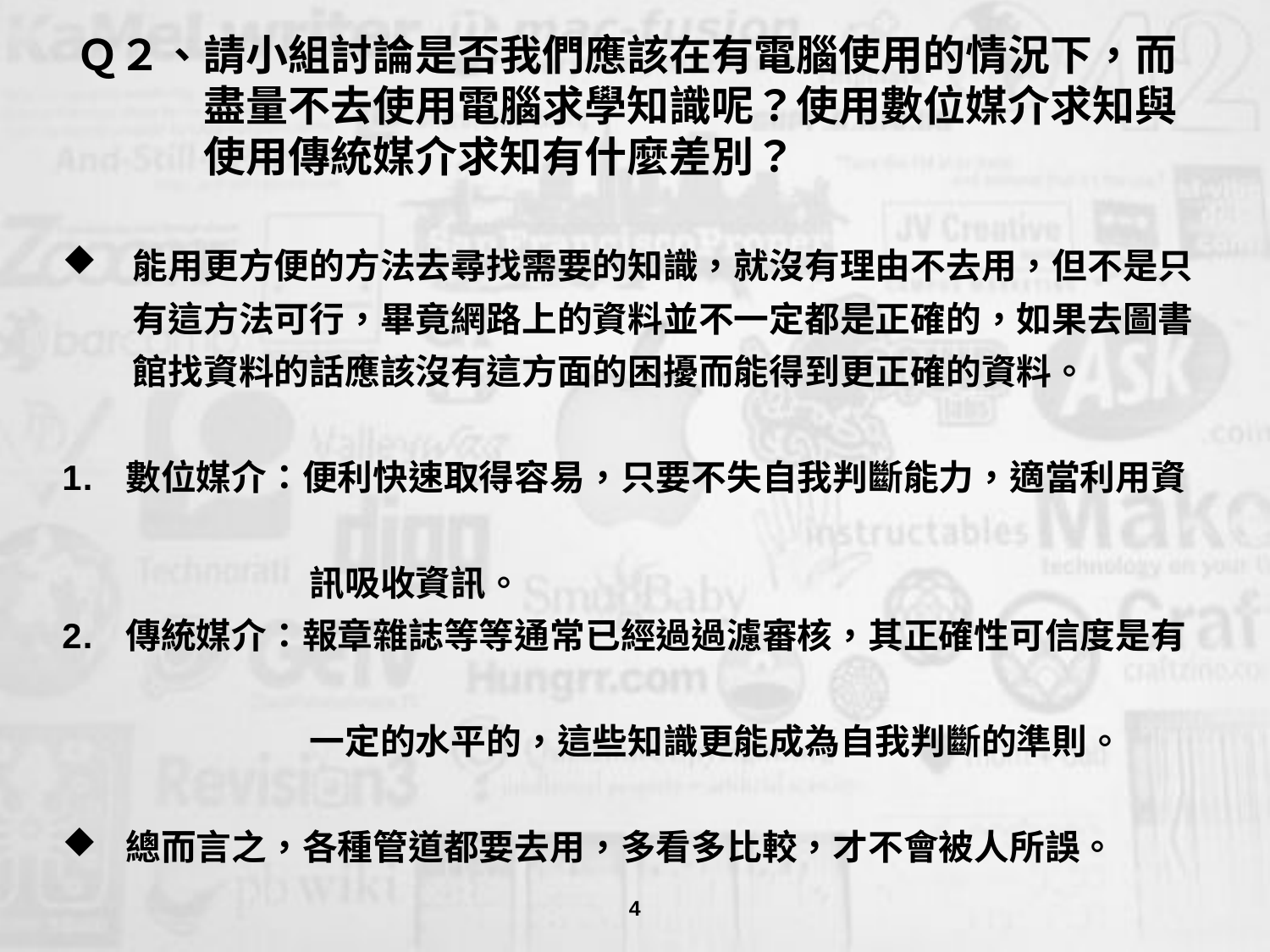

# Ｑ２、請小組討論是否我們應該在有電腦使用的情況下，而 　　　盡量不去使用電腦求學知識呢？使用數位媒介求知與 　　　使用傳統媒介求知有什麼差別？
　能用更方便的方法去尋找需要的知識，就沒有理由不去用，但不是只
　　有這方法可行，畢竟網路上的資料並不一定都是正確的，如果去圖書
　　館找資料的話應該沒有這方面的困擾而能得到更正確的資料。

數位媒介：便利快速取得容易，只要不失自我判斷能力，適當利用資
　　　　　　　訊吸收資訊。
傳統媒介：報章雜誌等等通常已經過過濾審核，其正確性可信度是有
　　　　　　　一定的水平的，這些知識更能成為自我判斷的準則。

總而言之，各種管道都要去用，多看多比較，才不會被人所誤。
4